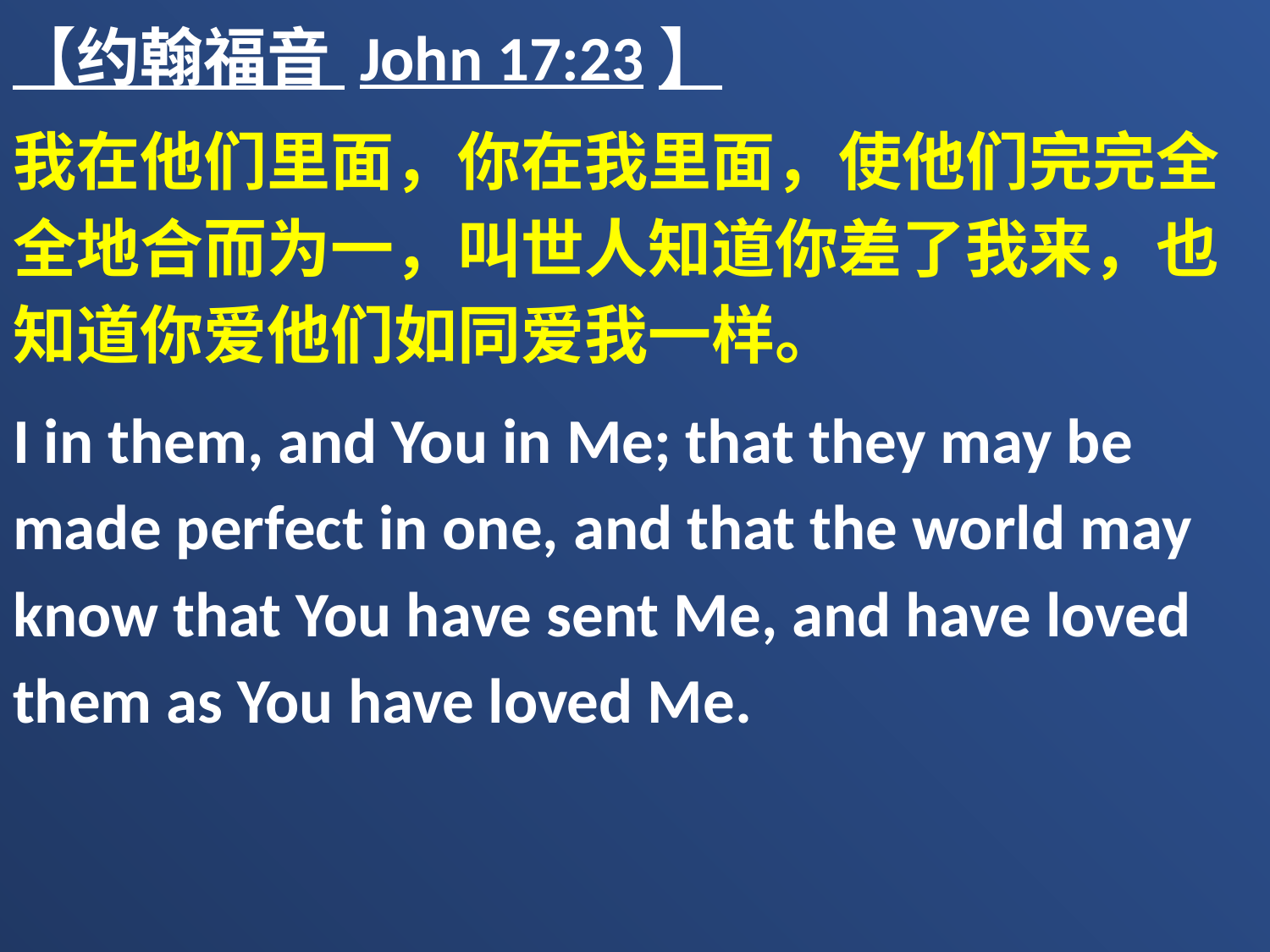

【约翰福音 John 17:23】
我在他们里面，你在我里面，使他们完完全全地合而为一，叫世人知道你差了我来，也知道你爱他们如同爱我一样。
I in them, and You in Me; that they may be made perfect in one, and that the world may know that You have sent Me, and have loved them as You have loved Me.